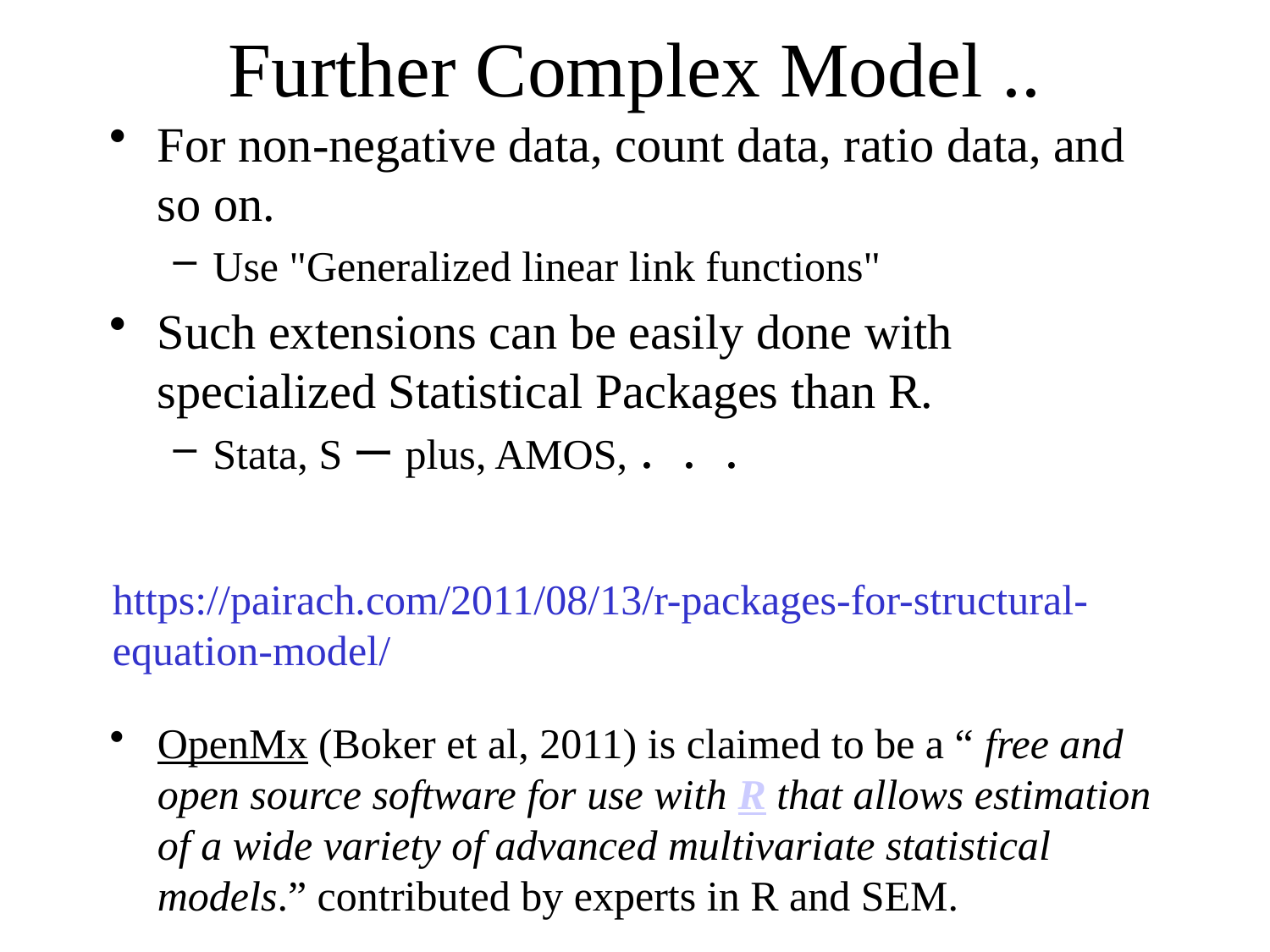

# Further Complex Model ..
For non-negative data, count data, ratio data, and so on.
Use "Generalized linear link functions"
Such extensions can be easily done with specialized Statistical Packages than R.
Stata, Sーplus, AMOS,．．．

OpenMx (Boker et al, 2011) is claimed to be a “ free and open source software for use with R that allows estimation of a wide variety of advanced multivariate statistical models.” contributed by experts in R and SEM.
https://pairach.com/2011/08/13/r-packages-for-structural-equation-model/